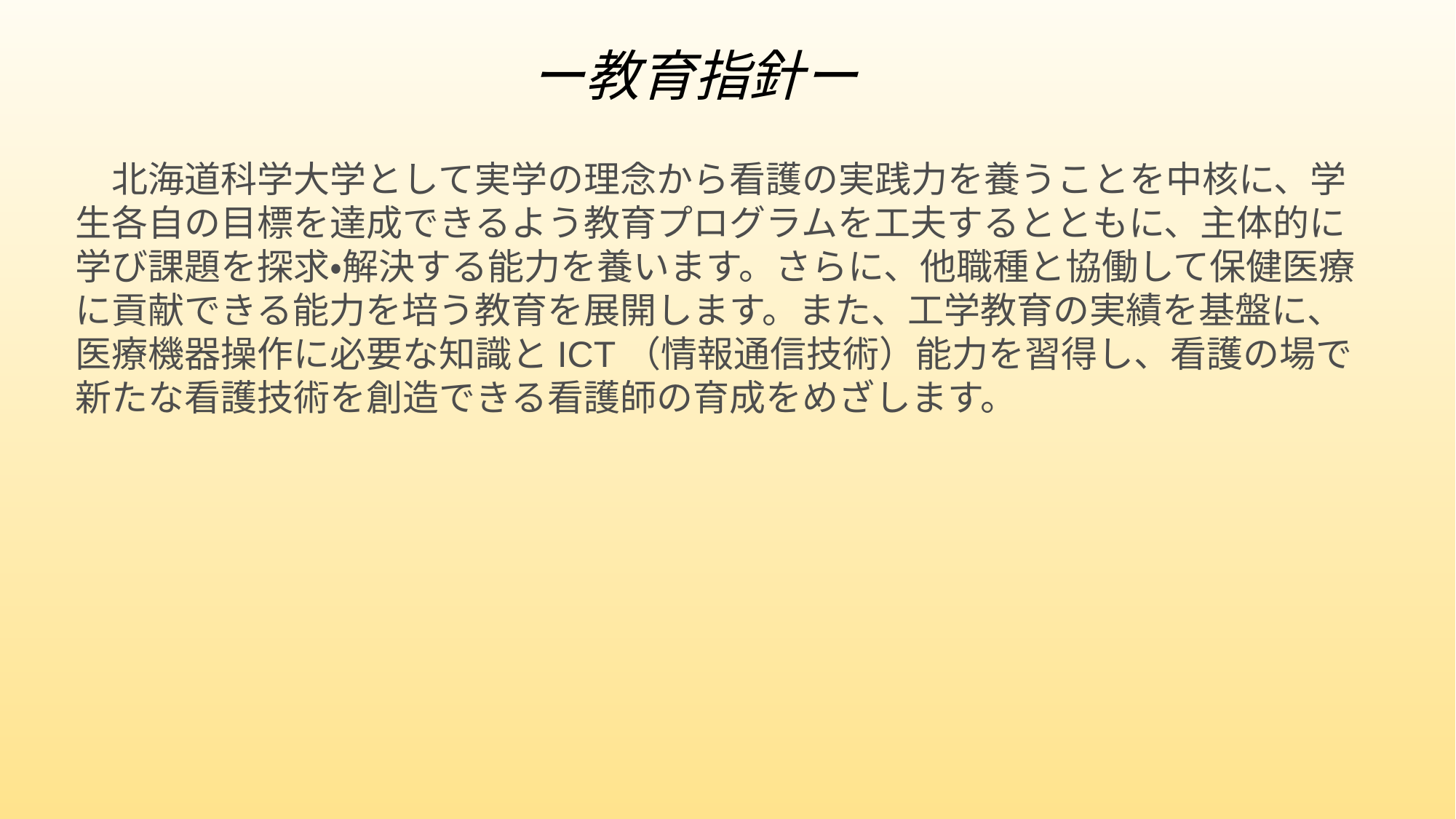

ー教育指針ー
　北海道科学大学として実学の理念から看護の実践力を養うことを中核に、学生各自の目標を達成できるよう教育プログラムを工夫するとともに、主体的に学び課題を探求・解決する能力を養います。さらに、他職種と協働して保健医療に貢献できる能力を培う教育を展開します。また、工学教育の実績を基盤に、医療機器操作に必要な知識とICT（情報通信技術）能力を習得し、看護の場で新たな看護技術を創造できる看護師の育成をめざします。